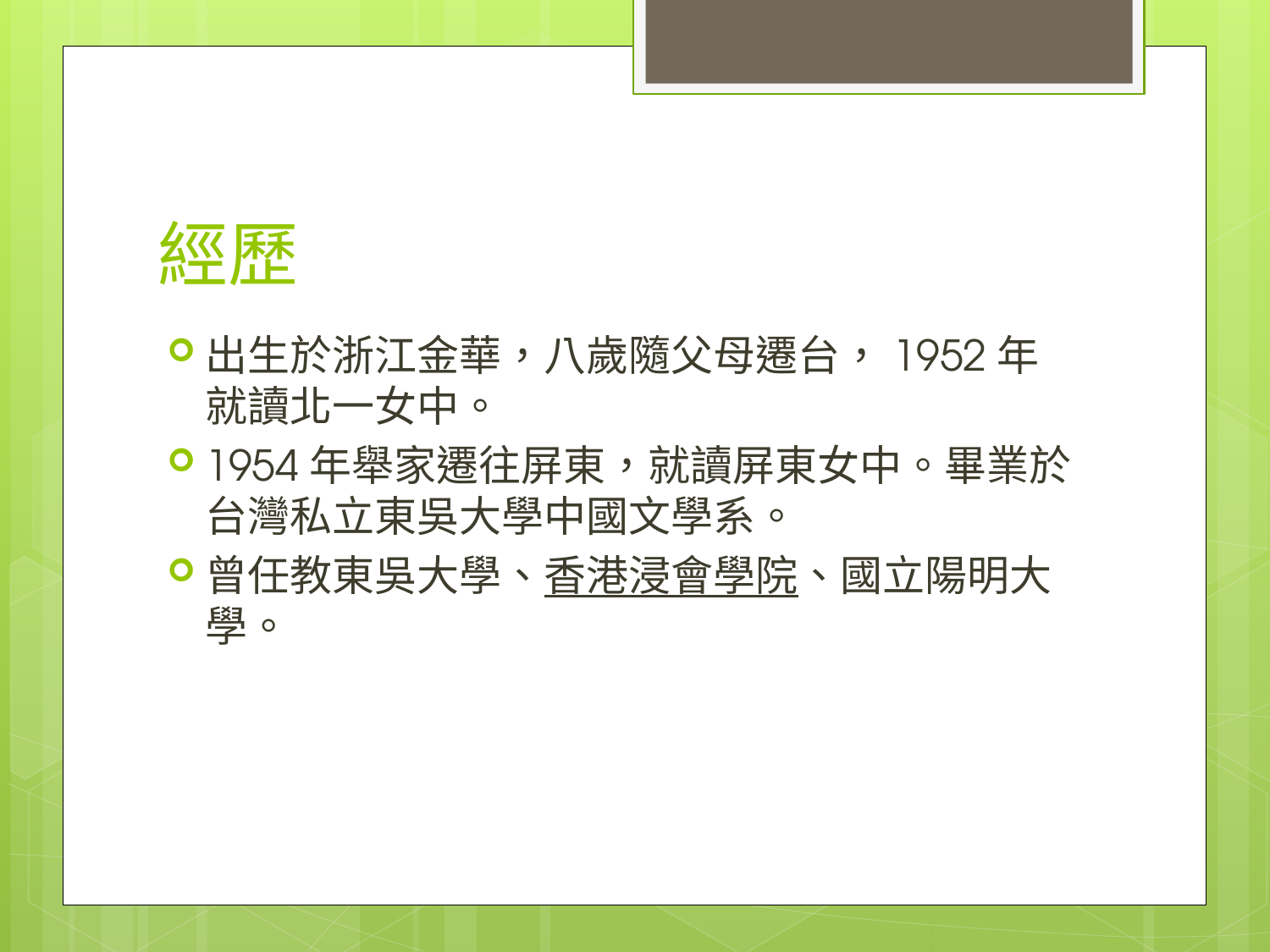

# 經歷
出生於浙江金華，八歲隨父母遷台，1952年就讀北一女中。
1954年舉家遷往屏東，就讀屏東女中。畢業於台灣私立東吳大學中國文學系。
曾任教東吳大學、香港浸會學院、國立陽明大學。